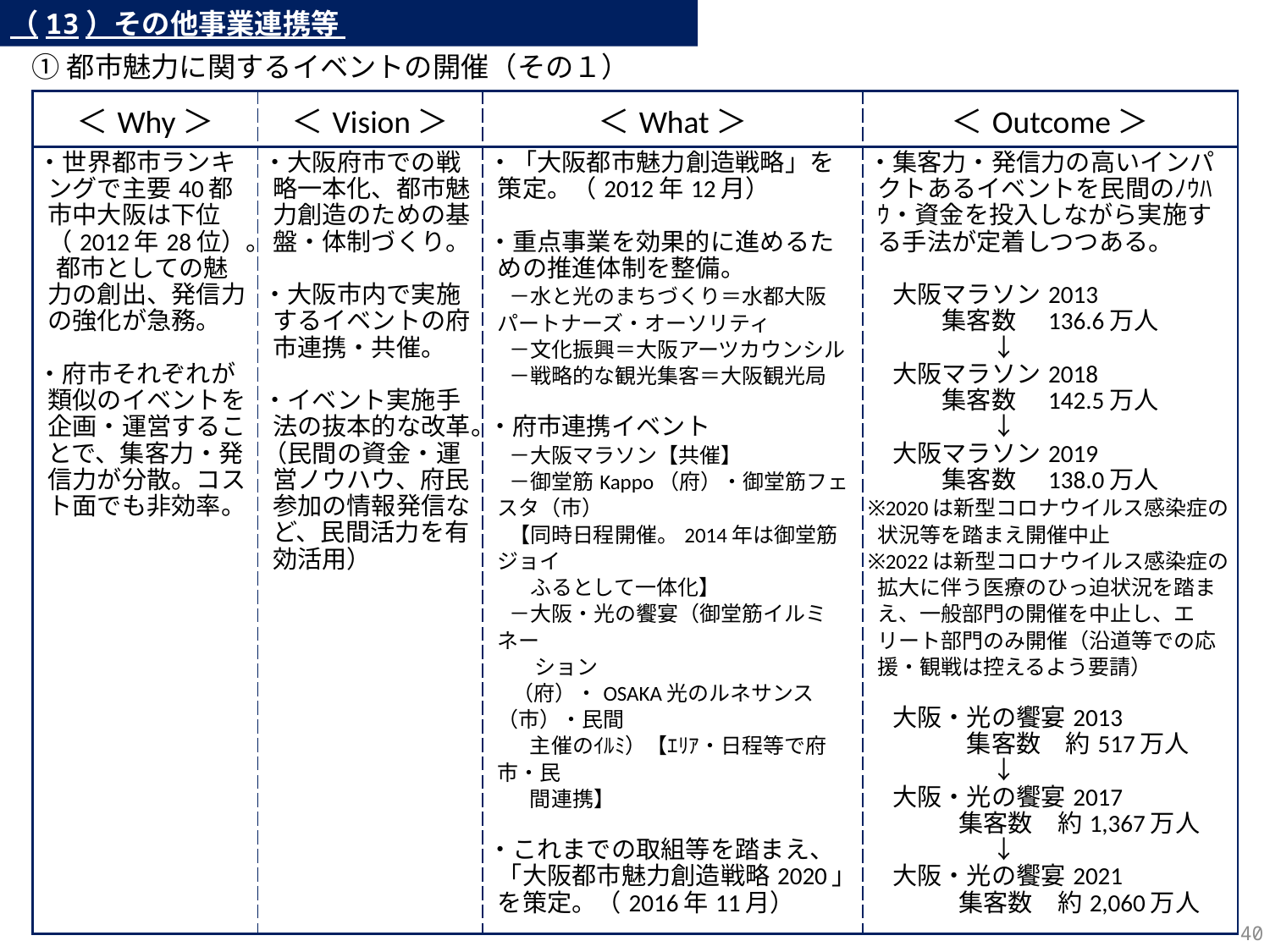

（13）その他事業連携等
①都市魅力に関するイベントの開催（その１）
| ＜Why＞ | ＜Vision＞ | ＜What＞ | ＜Outcome＞ |
| --- | --- | --- | --- |
| ・世界都市ランキングで主要40都市中大阪は下位（2012年28位）。 都市としての魅力の創出、発信力の強化が急務。 ・府市それぞれが類似のイベントを企画・運営することで、集客力・発信力が分散。コスト面でも非効率。 | ・大阪府市での戦略一本化、都市魅力創造のための基盤・体制づくり。 ・大阪市内で実施するイベントの府市連携・共催。 ・イベント実施手法の抜本的な改革。 （民間の資金・運営ノウハウ、府民参加の情報発信など、民間活力を有効活用） | ・「大阪都市魅力創造戦略」を策定。（2012年12月） ・重点事業を効果的に進めるための推進体制を整備。 　－水と光のまちづくり＝水都大阪パートナーズ・オーソリティ 　－文化振興＝大阪アーツカウンシル 　－戦略的な観光集客＝大阪観光局 ・府市連携イベント 　－大阪マラソン【共催】 　－御堂筋Kappo（府）・御堂筋フェスタ（市） 　【同時日程開催。2014年は御堂筋ジョイ　　 　　ふるとして一体化】 　－大阪・光の饗宴（御堂筋イルミネー 　　 ション （府）・OSAKA光のルネサンス（市）・民間　 　　主催のｲﾙﾐ）【ｴﾘｱ・日程等で府市・民 　　間連携】 ・これまでの取組等を踏まえ、「大阪都市魅力創造戦略2020」を策定。（2016年11月） | ・集客力・発信力の高いインパクトあるイベントを民間のﾉｳﾊｳ・資金を投入しながら実施する手法が定着しつつある。 　大阪マラソン2013 　　　集客数　136.6万人 　　　　　↓ 　大阪マラソン2018 　　　集客数　142.5万人 　　　　　↓ 　大阪マラソン2019 　　　集客数　138.0万人 ※2020は新型コロナウイルス感染症の状況等を踏まえ開催中止 ※2022は新型コロナウイルス感染症の拡大に伴う医療のひっ迫状況を踏まえ、一般部門の開催を中止し、エリート部門のみ開催（沿道等での応援・観戦は控えるよう要請） 　大阪・光の饗宴2013 　　　　集客数　約517万人 　　　　　↓ 　大阪・光の饗宴2017 　　　 集客数　約1,367万人 　　　　　↓ 　大阪・光の饗宴2021 　　 　集客数　約2,060万人 |
40